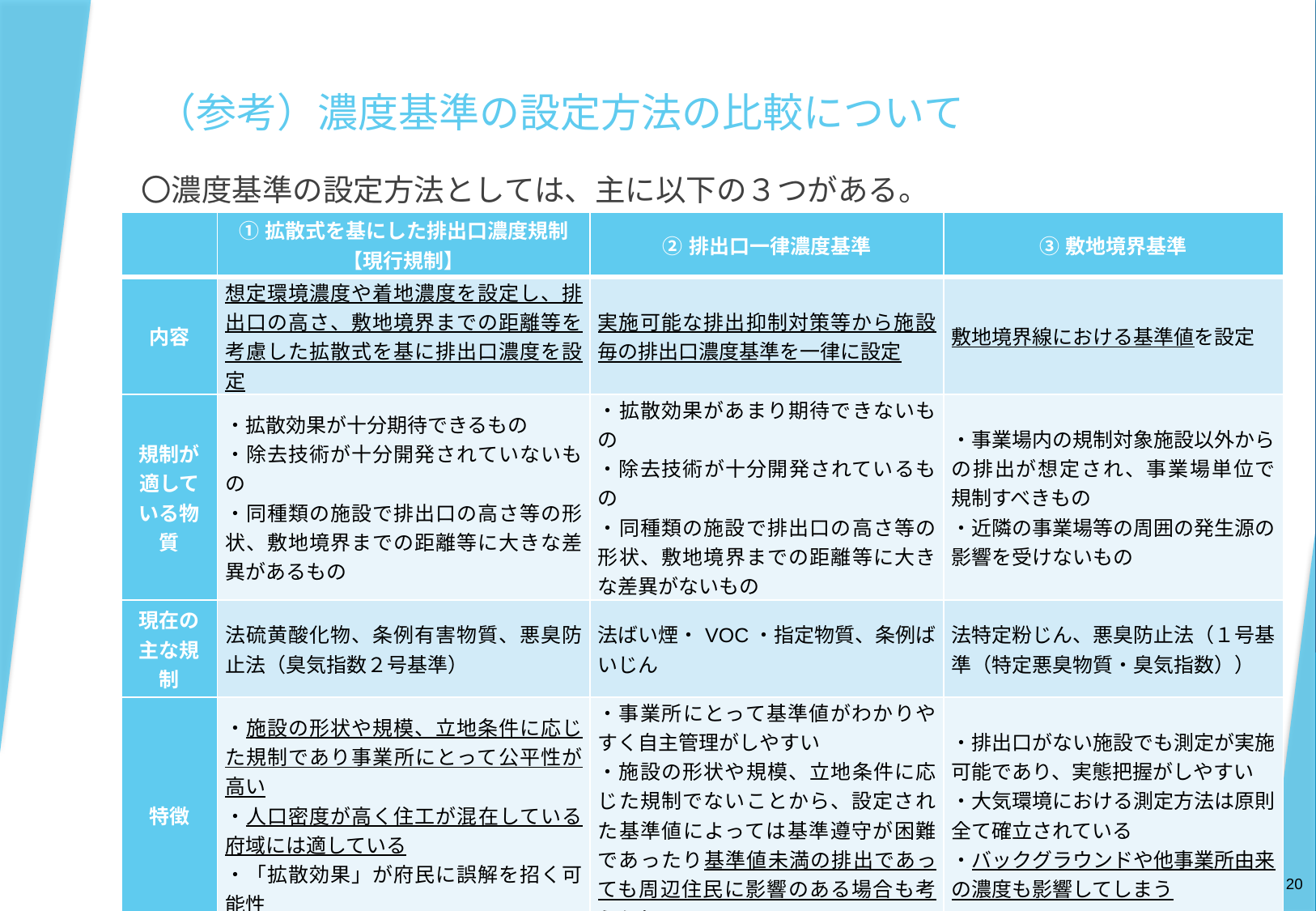

（参考）濃度基準の設定方法の比較について

〇濃度基準の設定方法としては、主に以下の３つがある。
|  | ①拡散式を基にした排出口濃度規制 【現行規制】 | ②排出口一律濃度基準 | ③敷地境界基準 |
| --- | --- | --- | --- |
| 内容 | 想定環境濃度や着地濃度を設定し、排出口の高さ、敷地境界までの距離等を考慮した拡散式を基に排出口濃度を設定 | 実施可能な排出抑制対策等から施設毎の排出口濃度基準を一律に設定 | 敷地境界線における基準値を設定 |
| 規制が適している物質 | ・拡散効果が十分期待できるもの ・除去技術が十分開発されていないもの ・同種類の施設で排出口の高さ等の形状、敷地境界までの距離等に大きな差異があるもの | ・拡散効果があまり期待できないもの ・除去技術が十分開発されているもの ・同種類の施設で排出口の高さ等の形状、敷地境界までの距離等に大きな差異がないもの | ・事業場内の規制対象施設以外からの排出が想定され、事業場単位で規制すべきもの ・近隣の事業場等の周囲の発生源の影響を受けないもの |
| 現在の主な規制 | 法硫黄酸化物、条例有害物質、悪臭防止法（臭気指数２号基準） | 法ばい煙・VOC・指定物質、条例ばいじん | 法特定粉じん、悪臭防止法（１号基準（特定悪臭物質・臭気指数）） |
| 特徴 | ・施設の形状や規模、立地条件に応じた規制であり事業所にとって公平性が高い ・人口密度が高く住工が混在している府域には適している ・「拡散効果」が府民に誤解を招く可能性 | ・事業所にとって基準値がわかりやすく自主管理がしやすい ・施設の形状や規模、立地条件に応じた規制でないことから、設定された基準値によっては基準遵守が困難であったり基準値未満の排出であっても周辺住民に影響のある場合も考えられる | ・排出口がない施設でも測定が実施可能であり、実態把握がしやすい ・大気環境における測定方法は原則全て確立されている ・バックグラウンドや他事業所由来の濃度も影響してしまう |

20